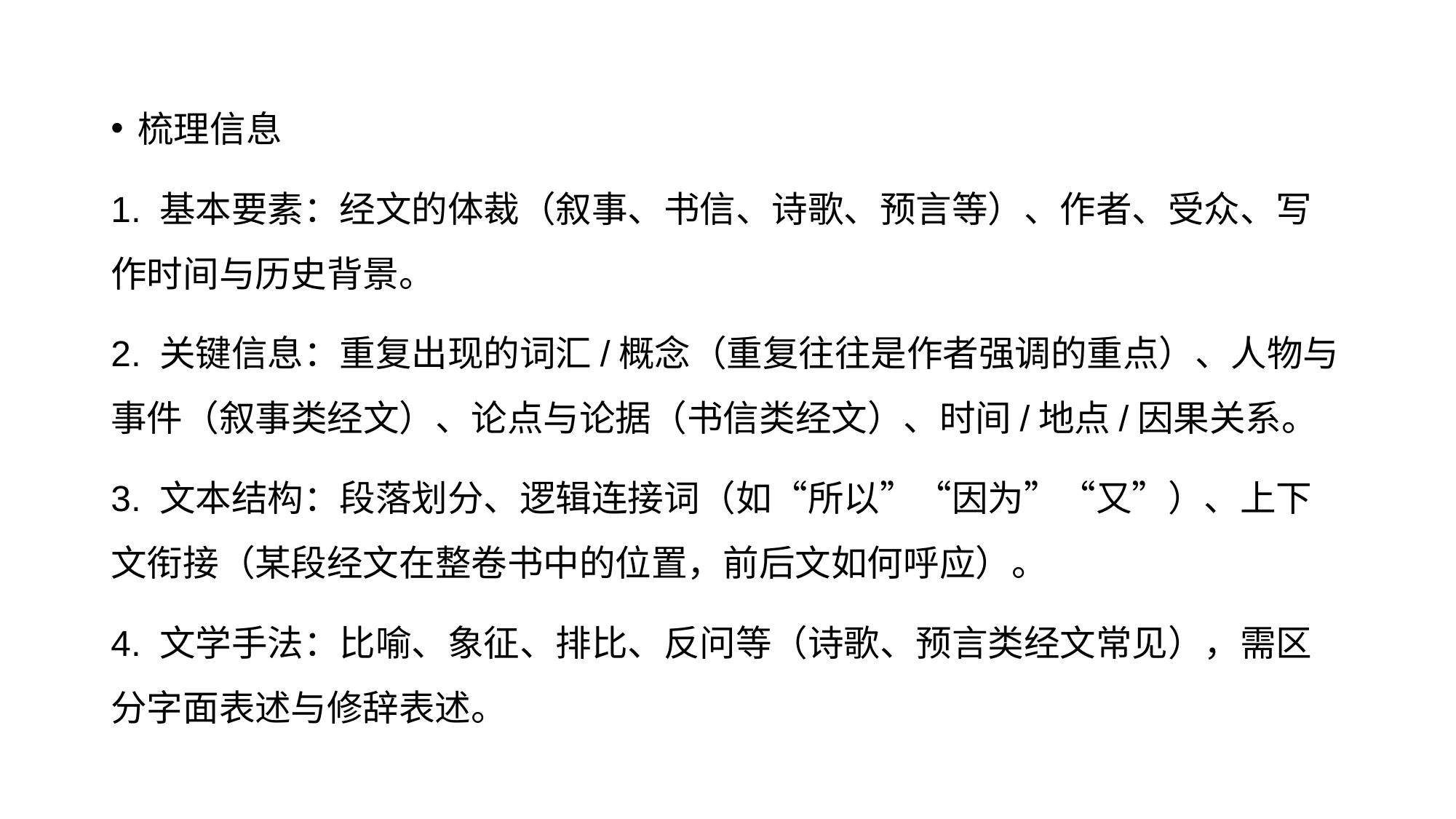

梳理信息
1. 基本要素：经文的体裁（叙事、书信、诗歌、预言等）、作者、受众、写作时间与历史背景。
2. 关键信息：重复出现的词汇/概念（重复往往是作者强调的重点）、人物与事件（叙事类经文）、论点与论据（书信类经文）、时间/地点/因果关系。
3. 文本结构：段落划分、逻辑连接词（如“所以”“因为”“又”）、上下文衔接（某段经文在整卷书中的位置，前后文如何呼应）。
4. 文学手法：比喻、象征、排比、反问等（诗歌、预言类经文常见），需区分字面表述与修辞表述。